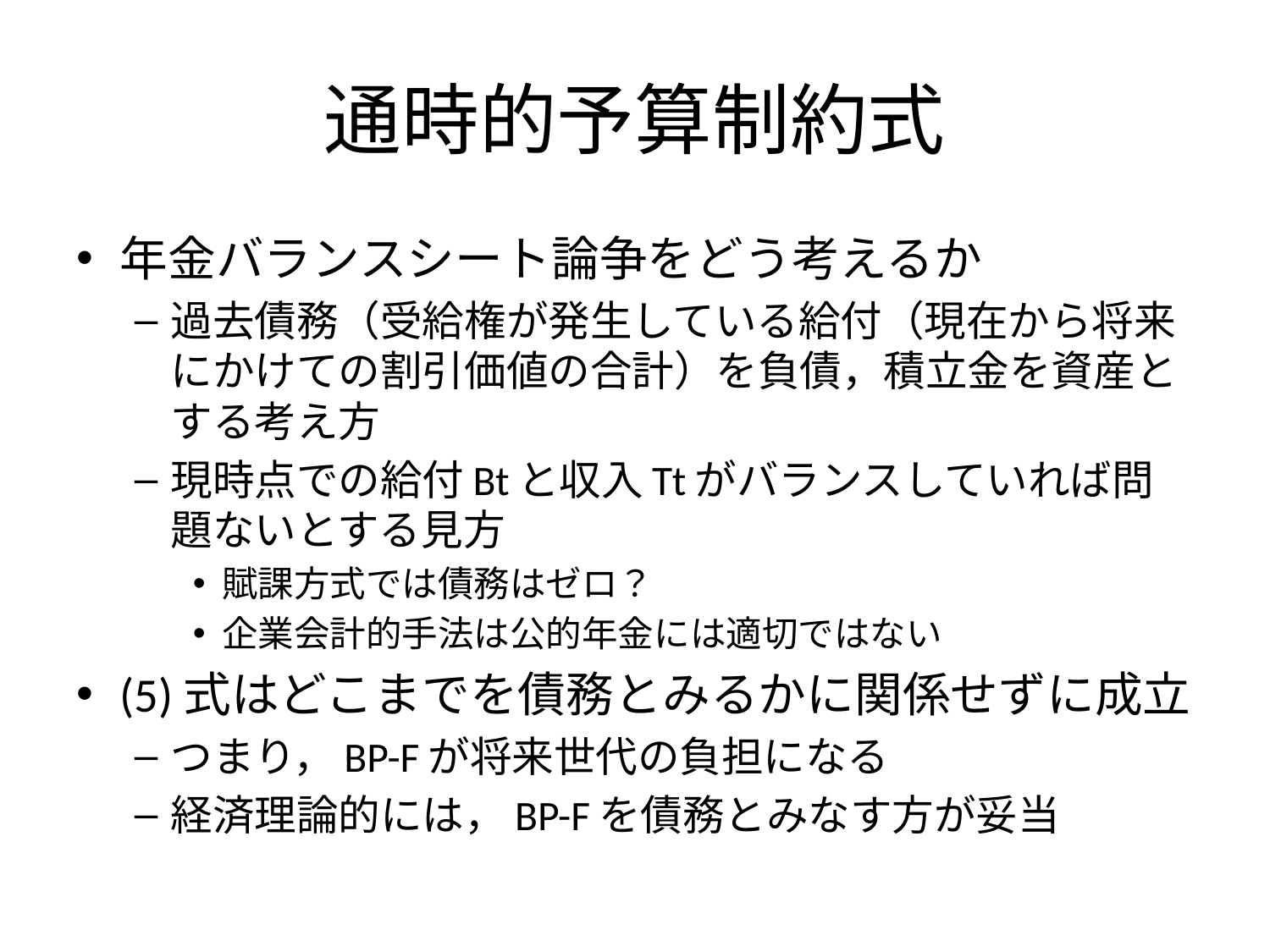

# 通時的予算制約式
年金バランスシート論争をどう考えるか
過去債務（受給権が発生している給付（現在から将来にかけての割引価値の合計）を負債，積立金を資産とする考え方
現時点での給付Btと収入Ttがバランスしていれば問題ないとする見方
賦課方式では債務はゼロ？
企業会計的手法は公的年金には適切ではない
(5)式はどこまでを債務とみるかに関係せずに成立
つまり，BP-Fが将来世代の負担になる
経済理論的には，BP-Fを債務とみなす方が妥当